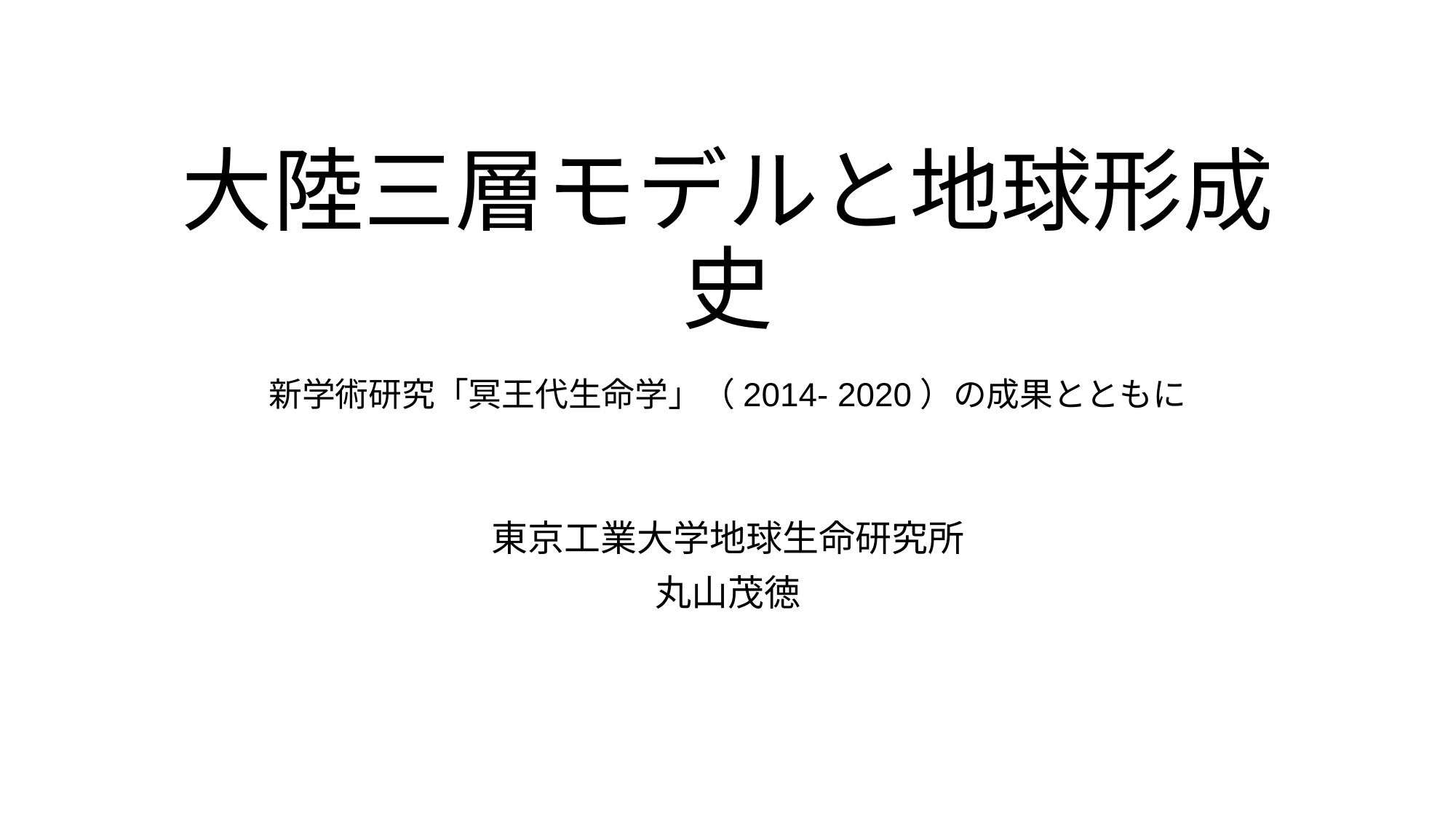

# 大陸三層モデルと地球形成史 新学術研究「冥王代生命学」（2014- 2020）の成果とともに
東京工業大学地球生命研究所
丸山茂徳